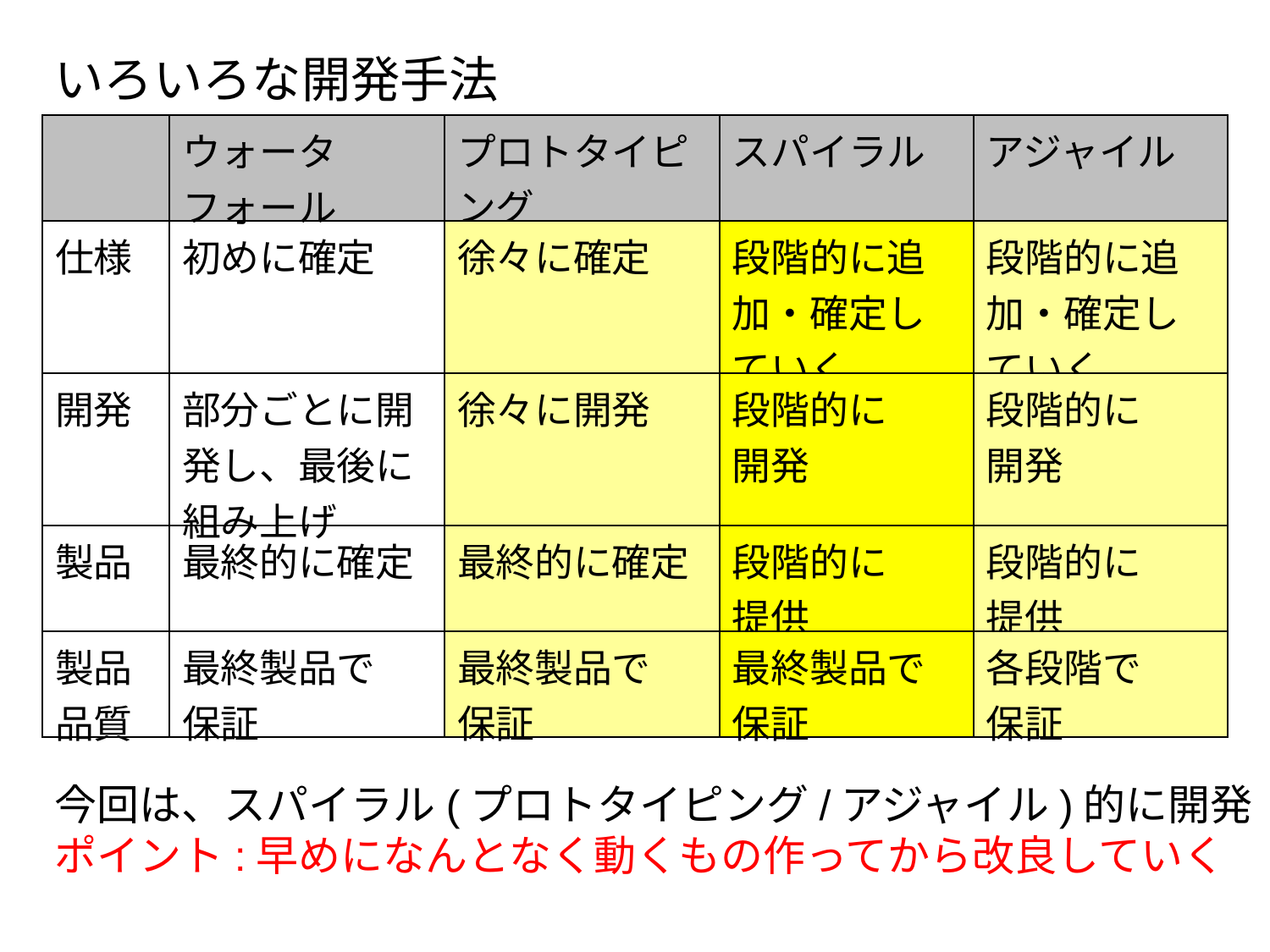

いろいろな開発手法
|  | ウォータフォール | プロトタイピング | スパイラル | アジャイル |
| --- | --- | --- | --- | --- |
| 仕様 | 初めに確定 | 徐々に確定 | 段階的に追加・確定していく | 段階的に追加・確定していく |
| 開発 | 部分ごとに開発し、最後に組み上げ | 徐々に開発 | 段階的に 開発 | 段階的に 開発 |
| 製品 | 最終的に確定 | 最終的に確定 | 段階的に 提供 | 段階的に 提供 |
| 製品品質 | 最終製品で 保証 | 最終製品で 保証 | 最終製品で保証 | 各段階で 保証 |
今回は、スパイラル(プロトタイピング/アジャイル)的に開発
ポイント:早めになんとなく動くもの作ってから改良していく